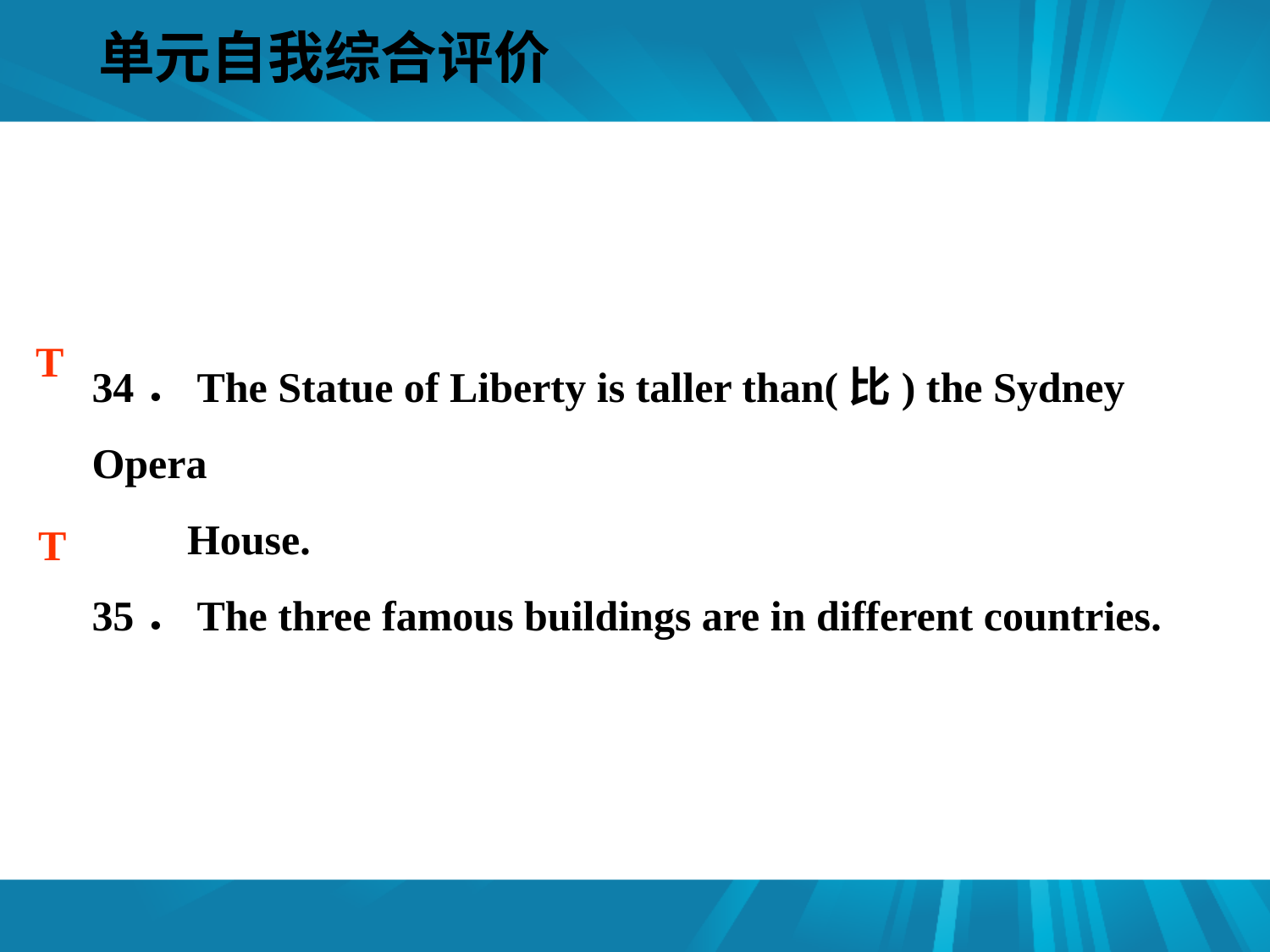

单元自我综合评价
#
T
34．The Statue of Liberty is taller than(比) the Sydney Opera
         House.
35．The three famous buildings are in different countries.
T